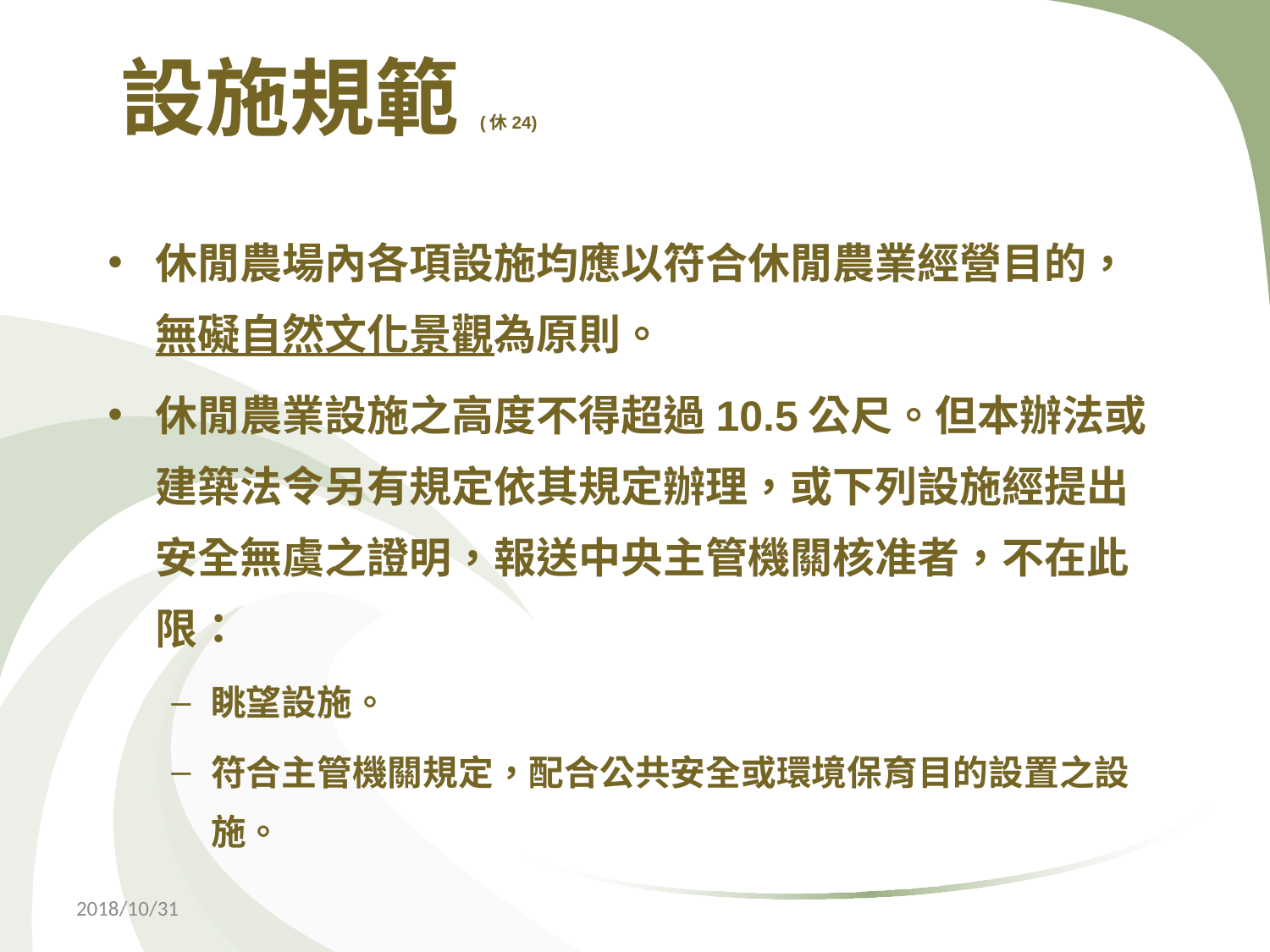

設施規範(休24)
休閒農場內各項設施均應以符合休閒農業經營目的，無礙自然文化景觀為原則。
休閒農業設施之高度不得超過10.5公尺。但本辦法或建築法令另有規定依其規定辦理，或下列設施經提出安全無虞之證明，報送中央主管機關核准者，不在此限：
眺望設施。
符合主管機關規定，配合公共安全或環境保育目的設置之設施。
2018/10/31